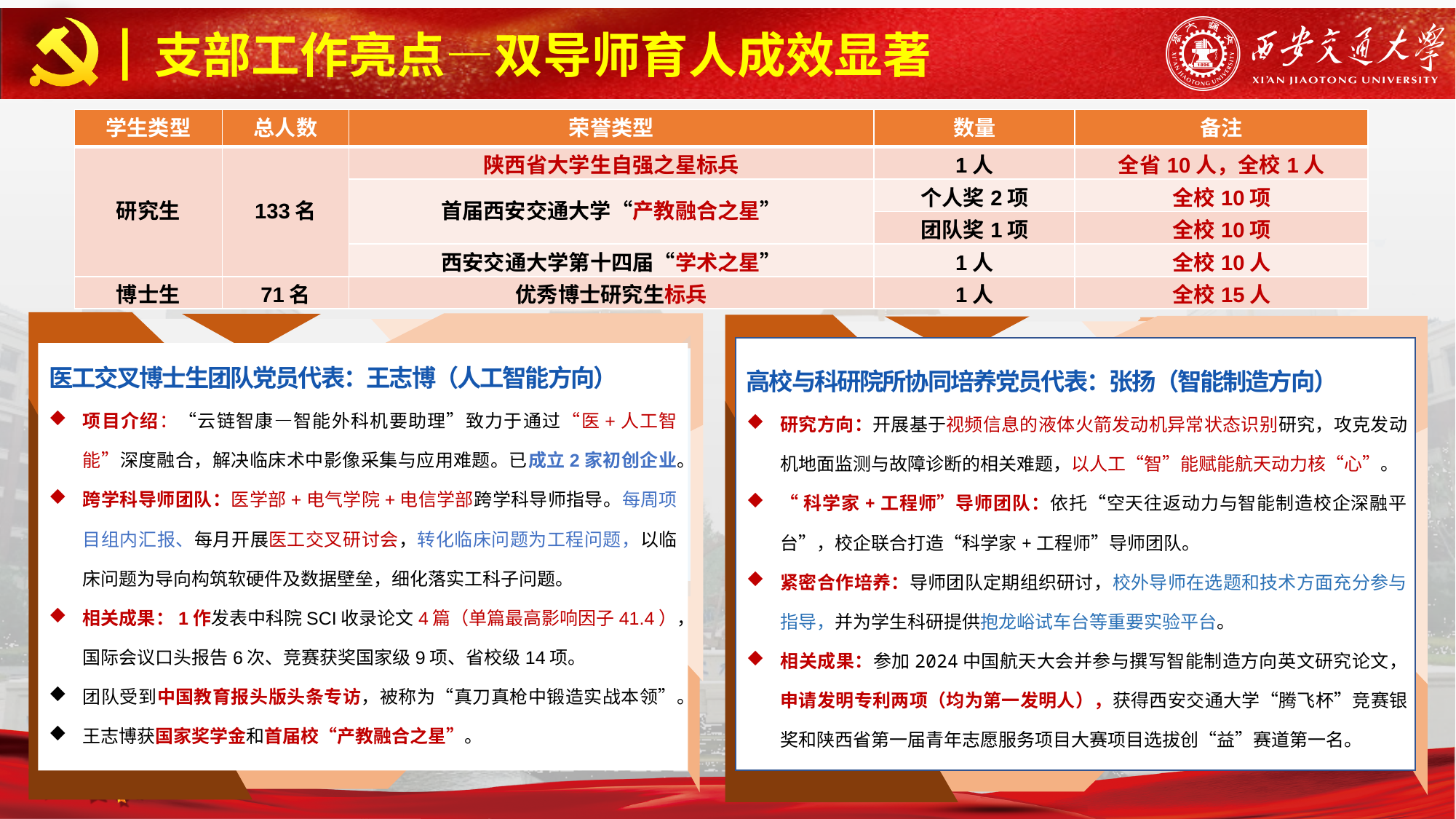

支部工作亮点—双导师育人成效显著

| 学生类型 | 总人数 | 荣誉类型 | 数量 | 备注 |
| --- | --- | --- | --- | --- |
| 研究生 | 133名 | 陕西省大学生自强之星标兵 | 1人 | 全省10人，全校1人 |
|  |  | 首届西安交通大学“产教融合之星” | 个人奖2项 | 全校10项 |
|  |  |  | 团队奖1项 | 全校10项 |
|  |  | 西安交通大学第十四届“学术之星” | 1人 | 全校10人 |
| 博士生 | 71名 | 优秀博士研究生标兵 | 1人 | 全校15人 |

医工交叉博士生团队党员代表：王志博（人工智能方向）
项目介绍：“云链智康—智能外科机要助理”致力于通过“医+人工智能”深度融合，解决临床术中影像采集与应用难题。已成立2家初创企业。
跨学科导师团队：医学部+电气学院+电信学部跨学科导师指导。每周项目组内汇报、每月开展医工交叉研讨会，转化临床问题为工程问题，以临床问题为导向构筑软硬件及数据壁垒，细化落实工科子问题。
相关成果：1作发表中科院SCI收录论文4篇（单篇最高影响因子41.4），国际会议口头报告6次、竞赛获奖国家级9项、省校级14项。
团队受到中国教育报头版头条专访，被称为“真刀真枪中锻造实战本领”。
王志博获国家奖学金和首届校“产教融合之星”。

高校与科研院所协同培养党员代表：张扬（智能制造方向）
研究方向：开展基于视频信息的液体火箭发动机异常状态识别研究，攻克发动机地面监测与故障诊断的相关难题，以人工“智”能赋能航天动力核“心”。
“科学家+工程师”导师团队：依托“空天往返动力与智能制造校企深融平台”，校企联合打造“科学家+工程师”导师团队。
紧密合作培养：导师团队定期组织研讨，校外导师在选题和技术方面充分参与指导，并为学生科研提供抱龙峪试车台等重要实验平台。
相关成果：参加2024中国航天大会并参与撰写智能制造方向英文研究论文，申请发明专利两项（均为第一发明人），获得西安交通大学“腾飞杯”竞赛银奖和陕西省第一届青年志愿服务项目大赛项目选拔创“益”赛道第一名。
15